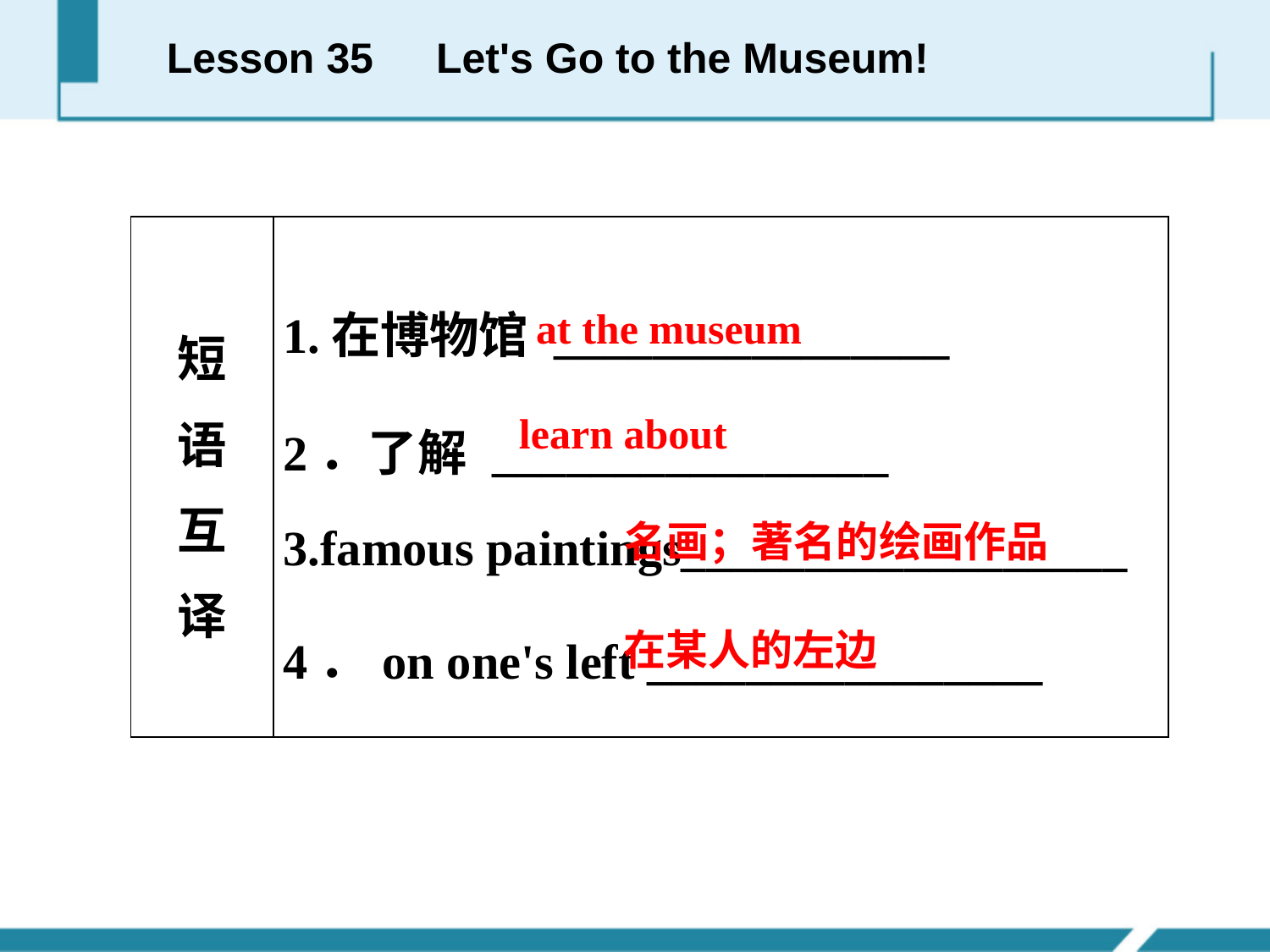

Lesson 35　Let's Go to the Museum!
| 短 语 互 译 | 1.在博物馆 \_\_\_\_\_\_\_\_\_\_\_\_\_\_\_\_ 2．了解 \_\_\_\_\_\_\_\_\_\_\_\_\_\_\_\_ 3.famous paintings\_\_\_\_\_\_\_\_\_\_\_\_\_\_\_\_\_\_ 4．on one's left \_\_\_\_\_\_\_\_\_\_\_\_\_\_\_\_ |
| --- | --- |
at the museum
learn about

名画；著名的绘画作品
在某人的左边